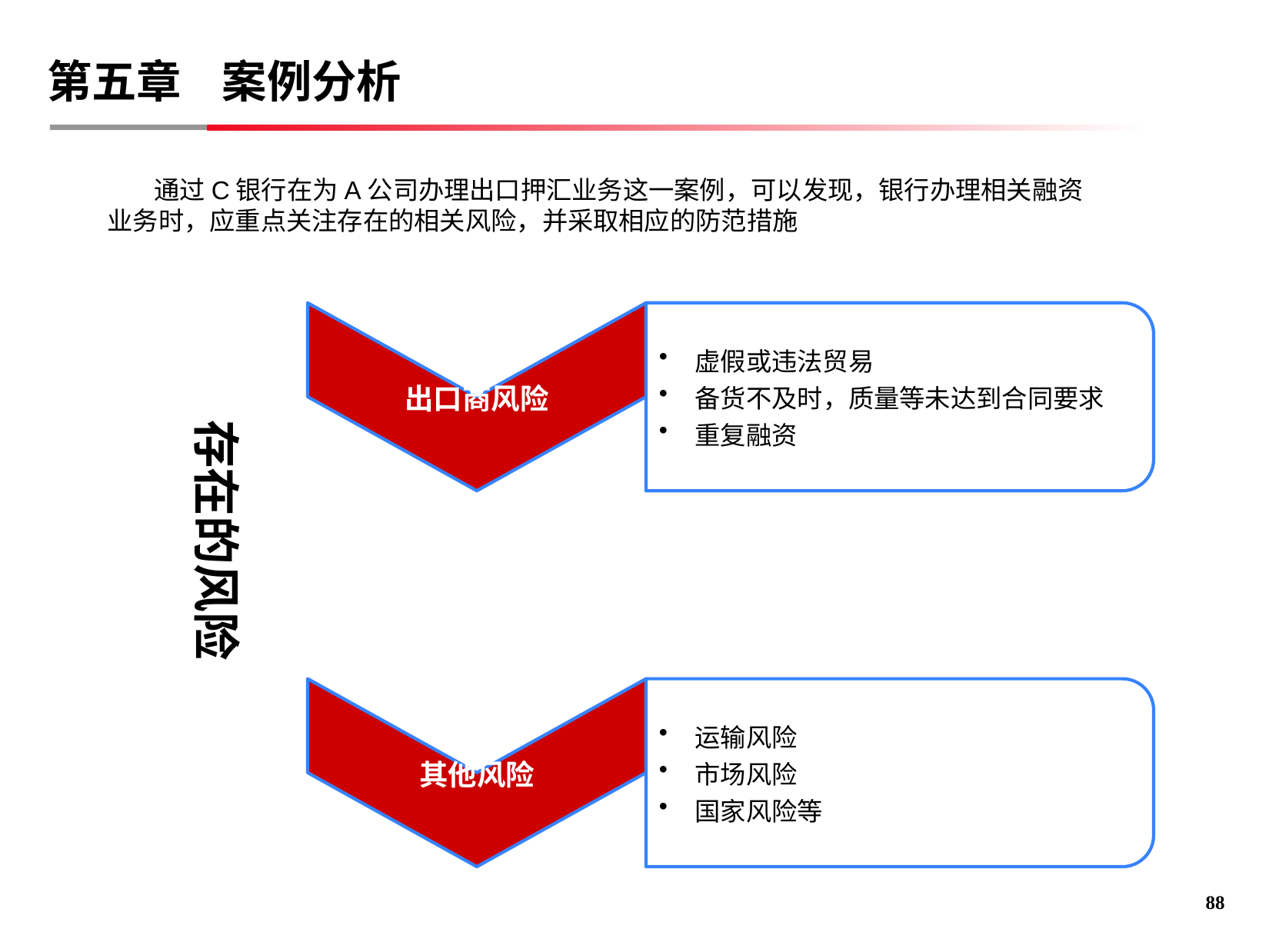

第五章    案例分析
       通过C银行在为A公司办理出口押汇业务这一案例，可以发现，银行办理相关融资业务时，应重点关注存在的相关风险，并采取相应的防范措施
出口商风险
虚假或违法贸易
备货不及时，质量等未达到合同要求
其他风险
运输风险
市场风险
重复融资
国家风险等
存在的风险
88